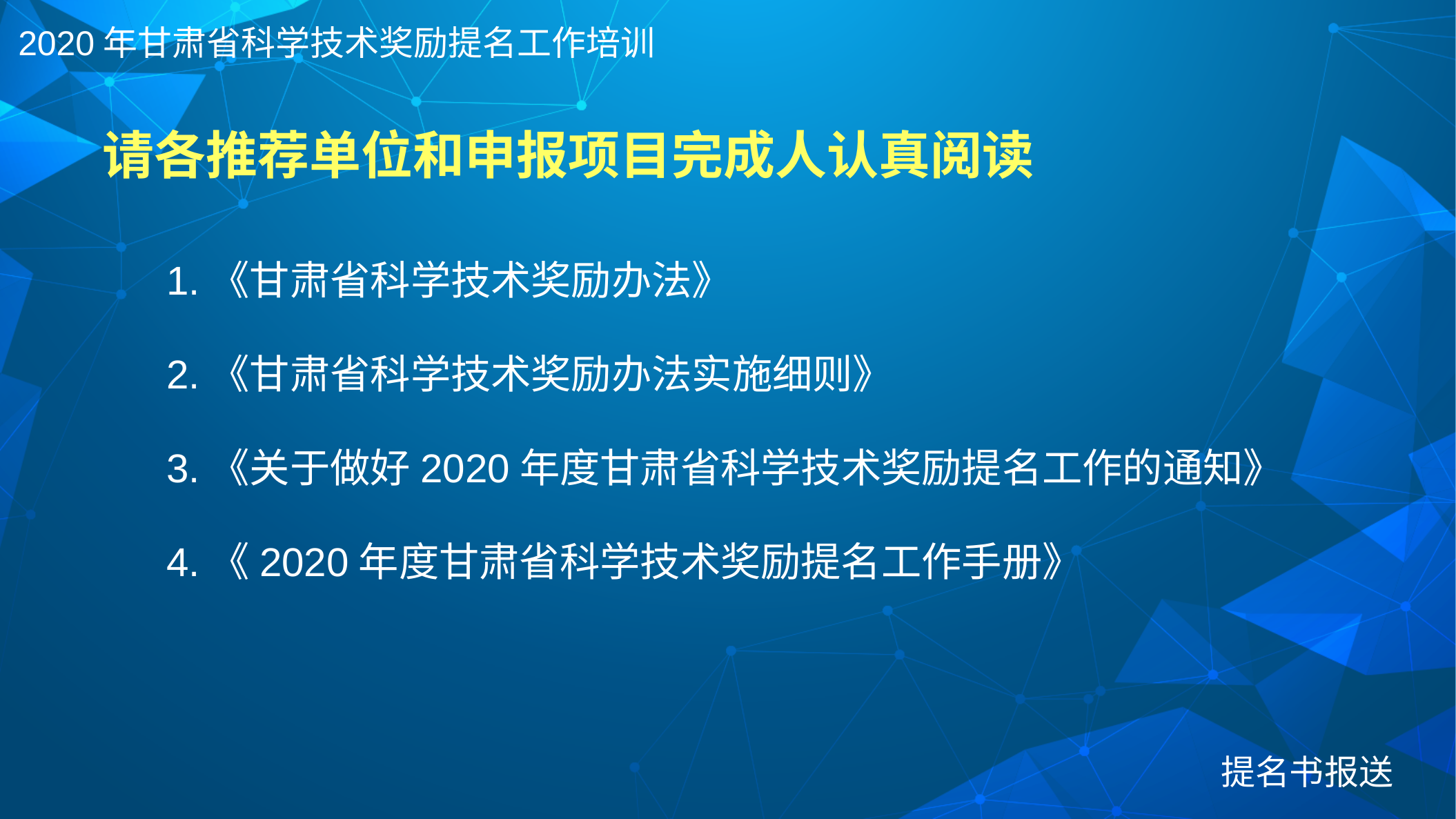

2020年甘肃省科学技术奖励提名工作培训
# 请各推荐单位和申报项目完成人认真阅读
     1.《甘肃省科学技术奖励办法》
     2.《甘肃省科学技术奖励办法实施细则》
     3.《关于做好2020年度甘肃省科学技术奖励提名工作的通知》
     4.《2020年度甘肃省科学技术奖励提名工作手册》

提名书报送